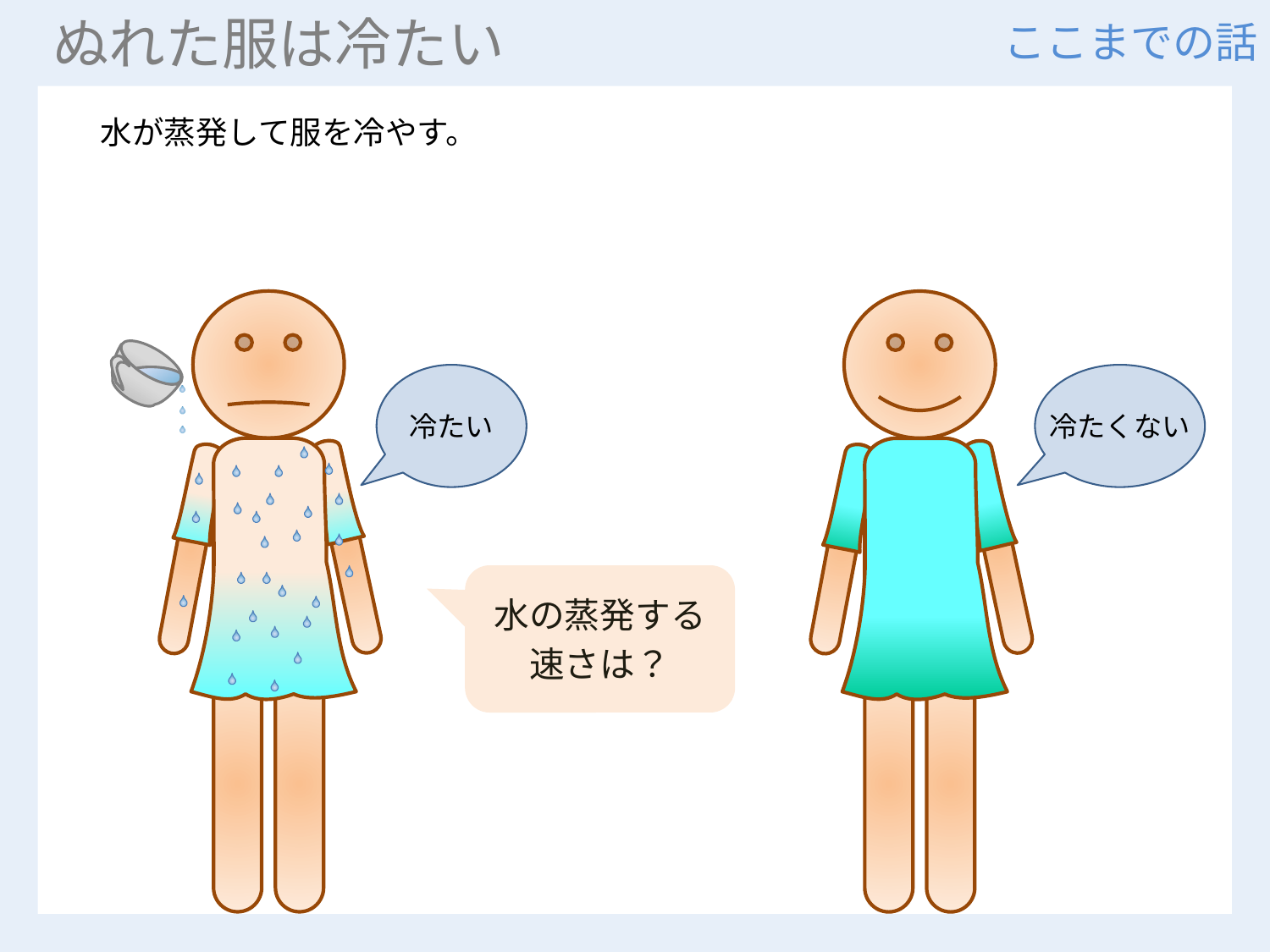

# ぬれた服は冷たい
ここまでの話
水が蒸発して服を冷やす。

冷たい
冷たくない
水の蒸発する
速さは？